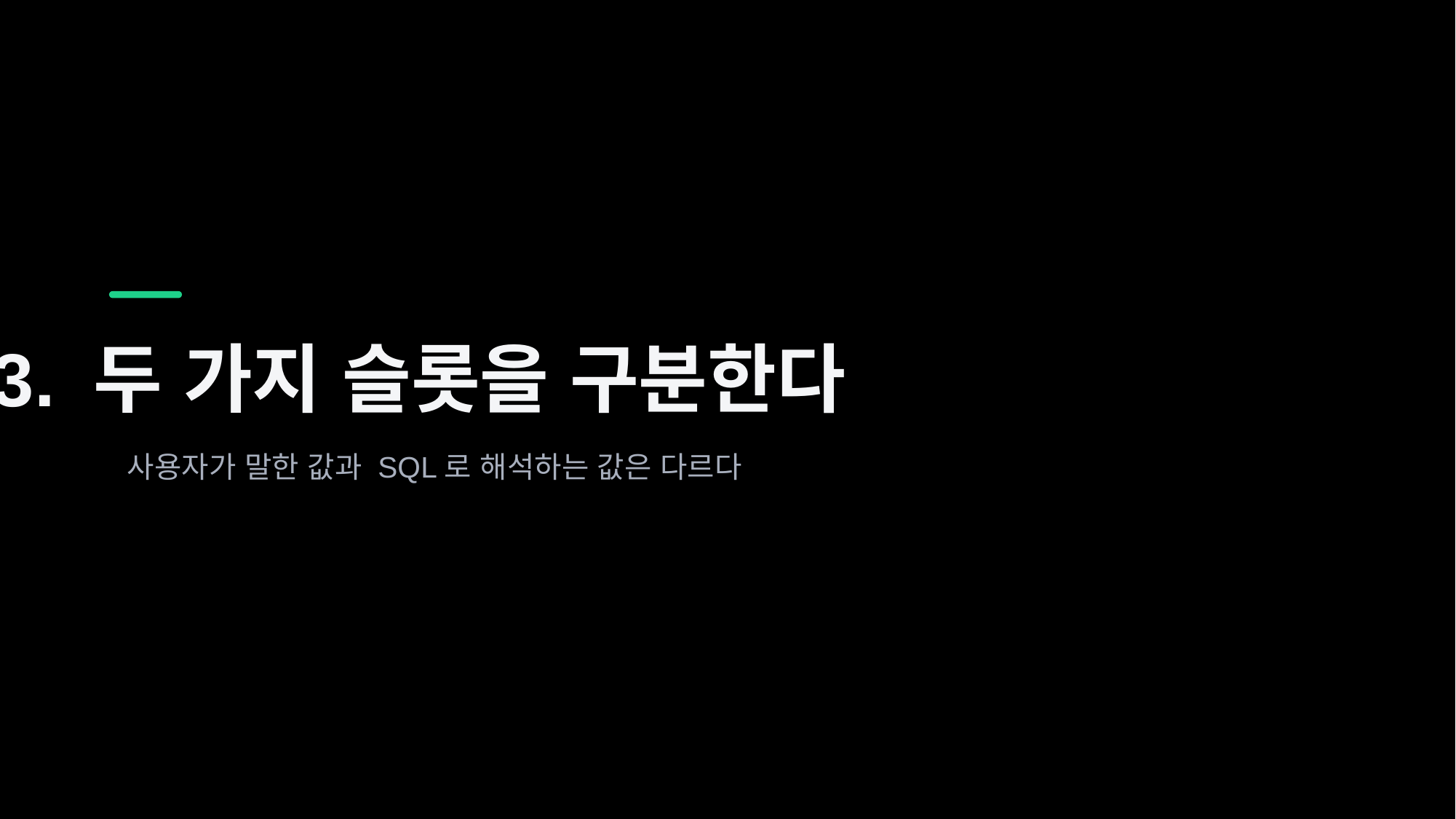

3. 두 가지 슬롯을 구분한다
사용자가 말한 값과 SQL로 해석하는 값은 다르다